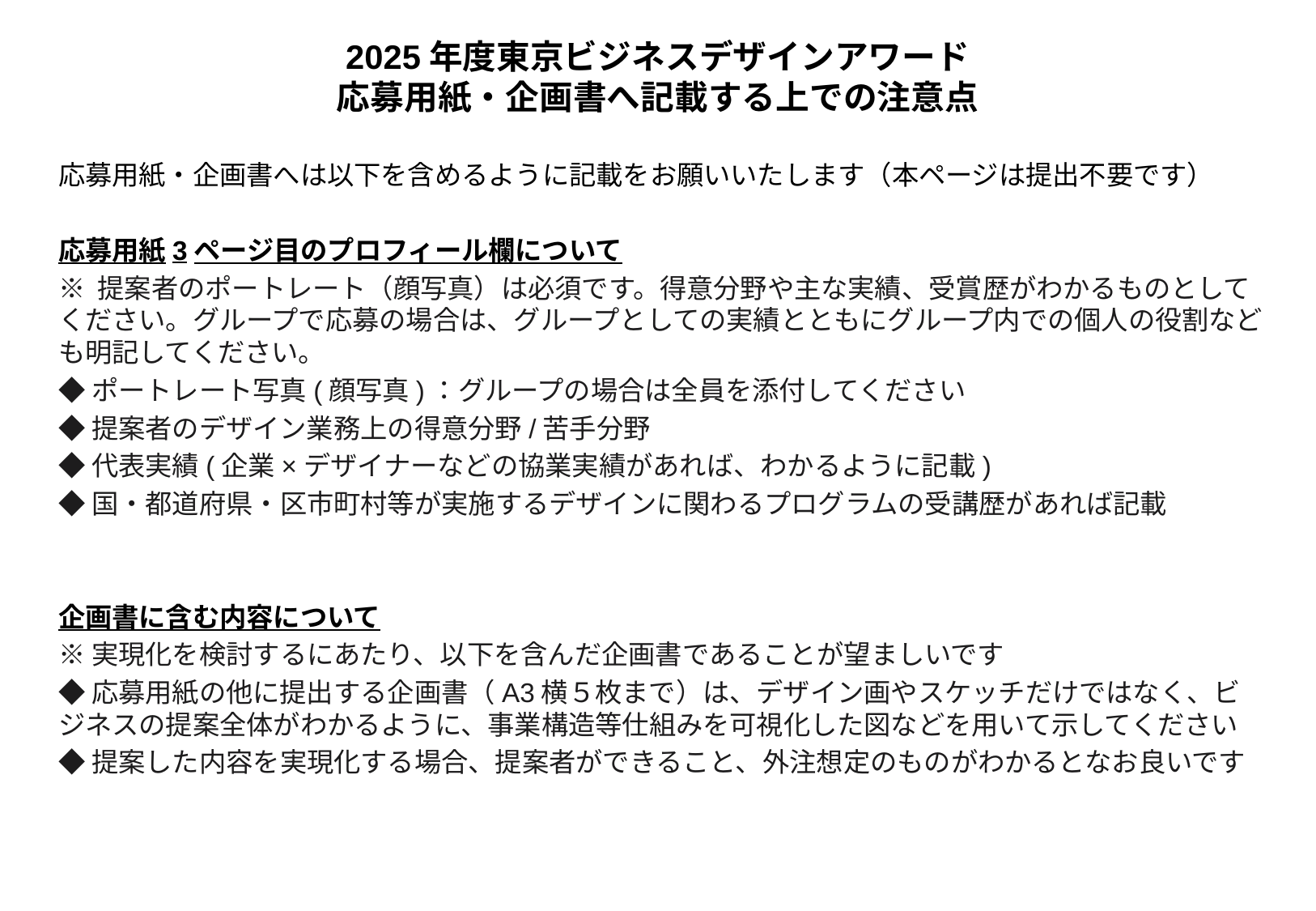

# 2025年度東京ビジネスデザインアワード 応募用紙・企画書へ記載する上での注意点
応募用紙・企画書へは以下を含めるように記載をお願いいたします（本ページは提出不要です）

応募用紙3ページ目のプロフィール欄について
※ 提案者のポートレート（顔写真）は必須です。得意分野や主な実績、受賞歴がわかるものとしてください。グループで応募の場合は、グループとしての実績とともにグループ内での個人の役割なども明記してください。
◆ポートレート写真(顔写真)：グループの場合は全員を添付してください
◆提案者のデザイン業務上の得意分野/苦手分野
◆代表実績(企業×デザイナーなどの協業実績があれば、わかるように記載)
◆国・都道府県・区市町村等が実施するデザインに関わるプログラムの受講歴があれば記載

企画書に含む内容について
※実現化を検討するにあたり、以下を含んだ企画書であることが望ましいです
◆応募用紙の他に提出する企画書（A3横５枚まで）は、デザイン画やスケッチだけではなく、ビジネスの提案全体がわかるように、事業構造等仕組みを可視化した図などを用いて示してください
◆提案した内容を実現化する場合、提案者ができること、外注想定のものがわかるとなお良いです